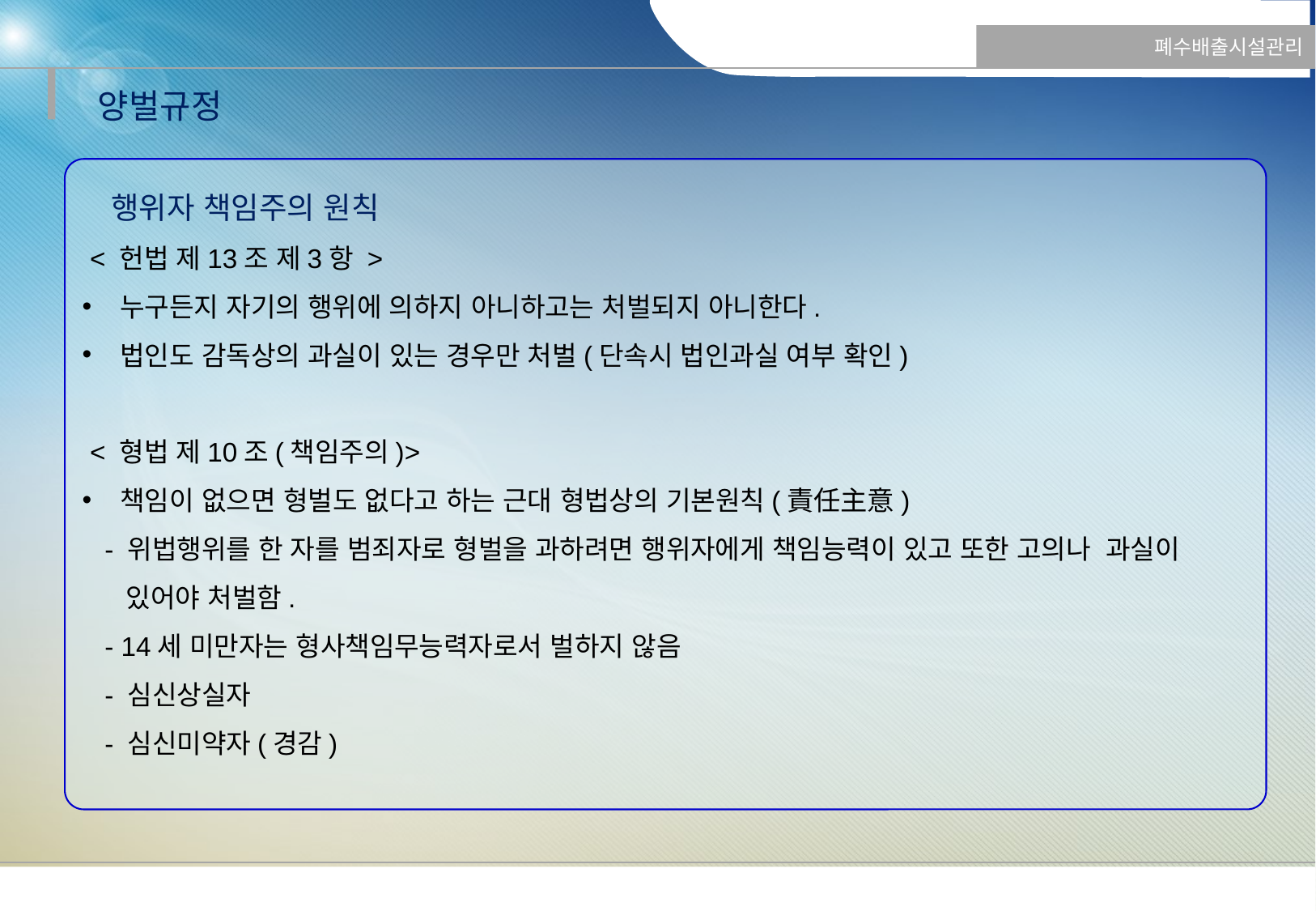

폐수배출시설관리
   양벌규정
   행위자 책임주의 원칙
 < 헌법 제13조 제3항 >
누구든지 자기의 행위에 의하지 아니하고는 처벌되지 아니한다.
법인도 감독상의 과실이 있는 경우만 처벌(단속시 법인과실 여부 확인)

 < 형법 제10조(책임주의)>
책임이 없으면 형벌도 없다고 하는 근대 형법상의 기본원칙(責任主意)
   - 위법행위를 한 자를 범죄자로 형벌을 과하려면 행위자에게 책임능력이 있고 또한 고의나  과실이
     있어야 처벌함.
   - 14세 미만자는 형사책임무능력자로서 벌하지 않음
   - 심신상실자
   - 심신미약자(경감)